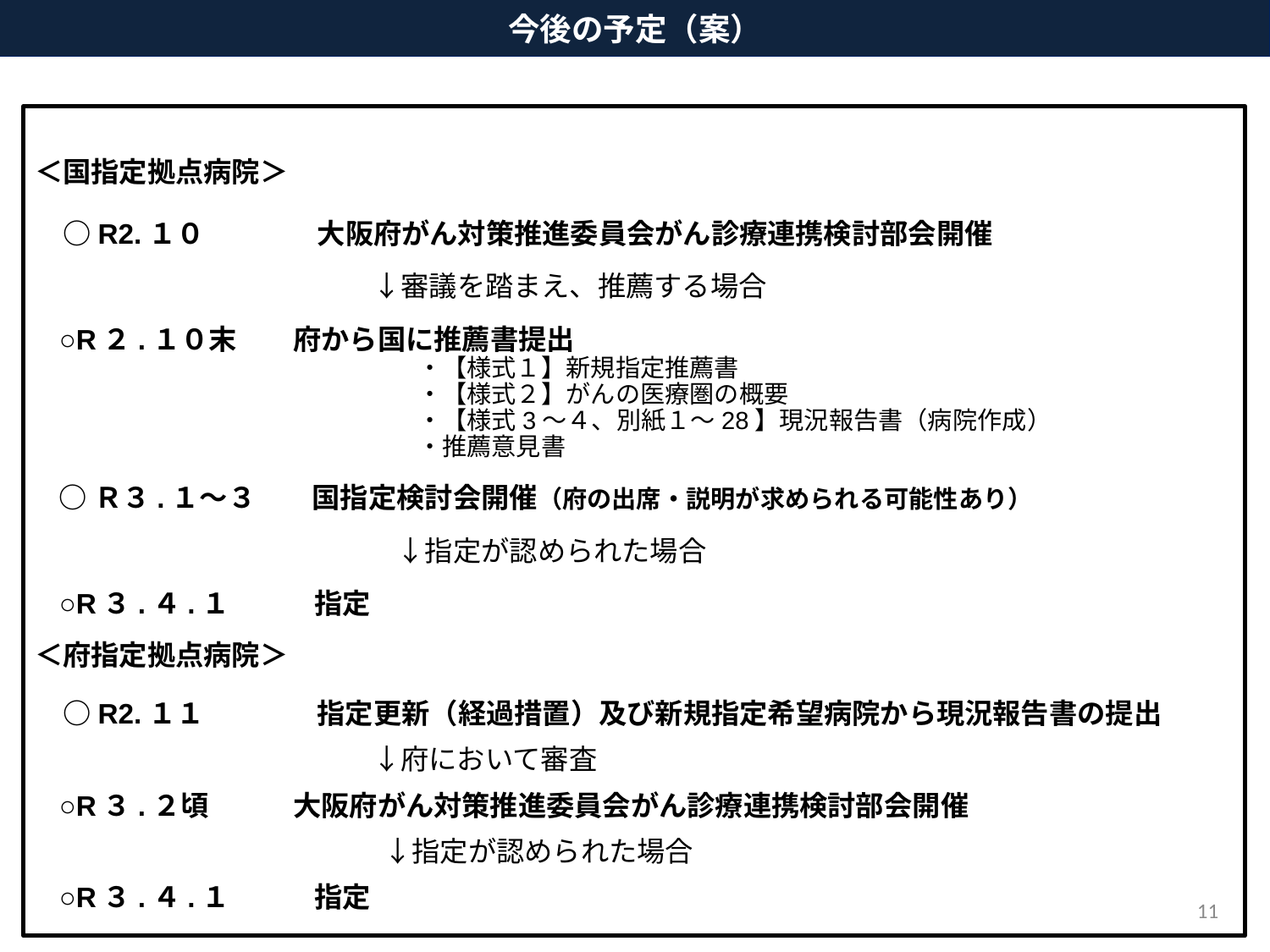

今後の予定（案）

＜国指定拠点病院＞

　○R2.１０　　　　大阪府がん対策推進委員会がん診療連携検討部会開催

　　　　　　　　　　　　↓審議を踏まえ、推薦する場合

○R２.１０末　　府から国に推薦書提出
　　　　　　　　　　　　　　　・【様式１】新規指定推薦書
　　　　　　　　　　　　　　　・【様式２】がんの医療圏の概要
　　　　　　　　　　　　　　　・【様式3～４、別紙１～28】現況報告書（病院作成）
　　　　　　　　　　　　　　　・推薦意見書

○Ｒ３.１～３　　国指定検討会開催（府の出席・説明が求められる可能性あり）

　　　　　　　　　　　　↓指定が認められた場合

○R３.４.１　　　指定
＜府指定拠点病院＞

　○R2.１１　　　　指定更新（経過措置）及び新規指定希望病院から現況報告書の提出

　　　　　　　　　　　　↓府において審査

○R３.２頃　　　大阪府がん対策推進委員会がん診療連携検討部会開催

　　　　　　　　　　　　↓指定が認められた場合

○R３.４.１　　　指定
11